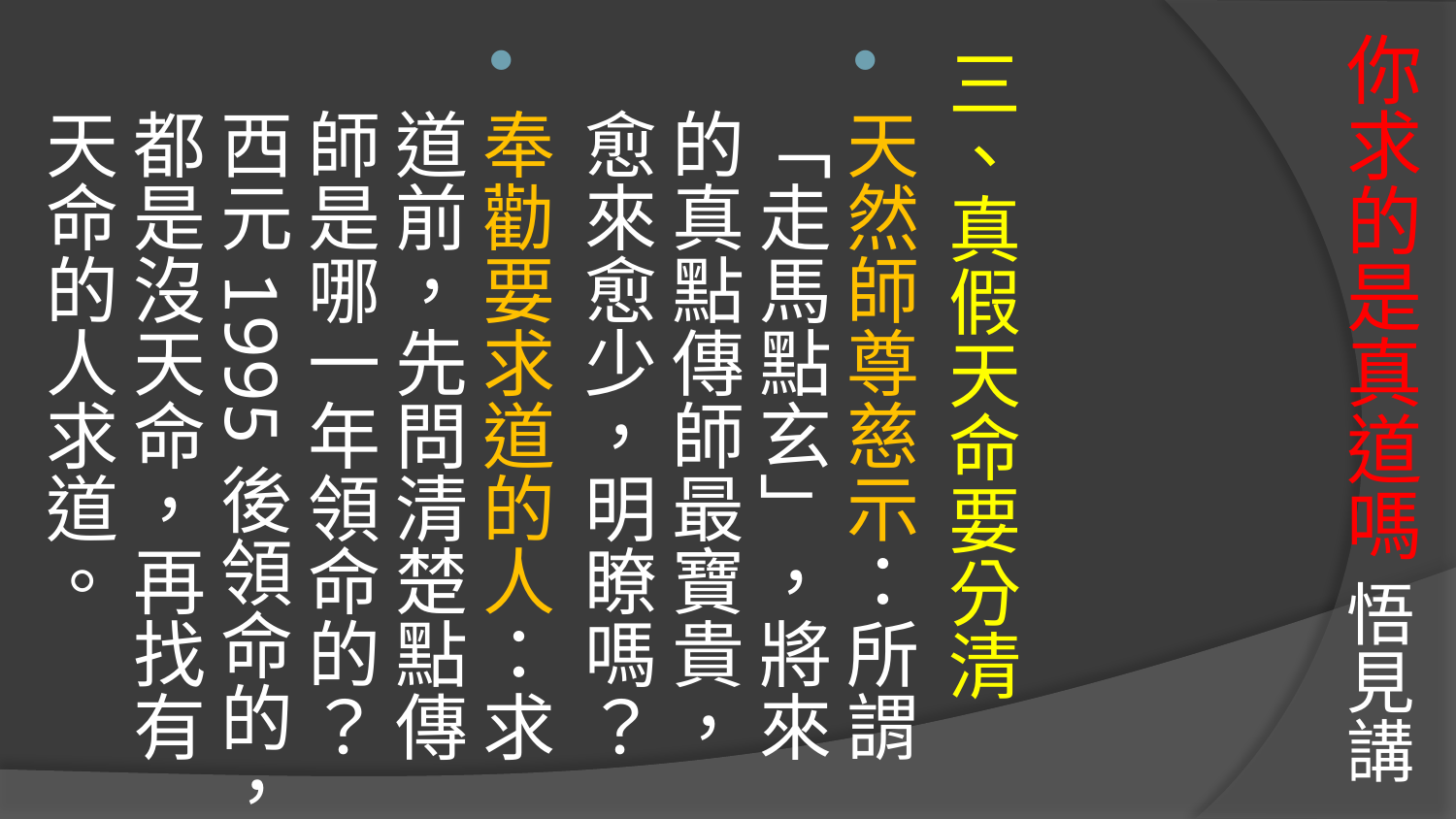

# 你求的是真道嗎 悟見講
三、真假天命要分清
天然師尊慈示：所謂「走馬點玄」，將來的真點傳師最寶貴，愈來愈少，明瞭嗎？
奉勸要求道的人：求道前，先問清楚點傳師是哪一年領命的？西元1995後領命的，都是沒天命，再找有天命的人求道。